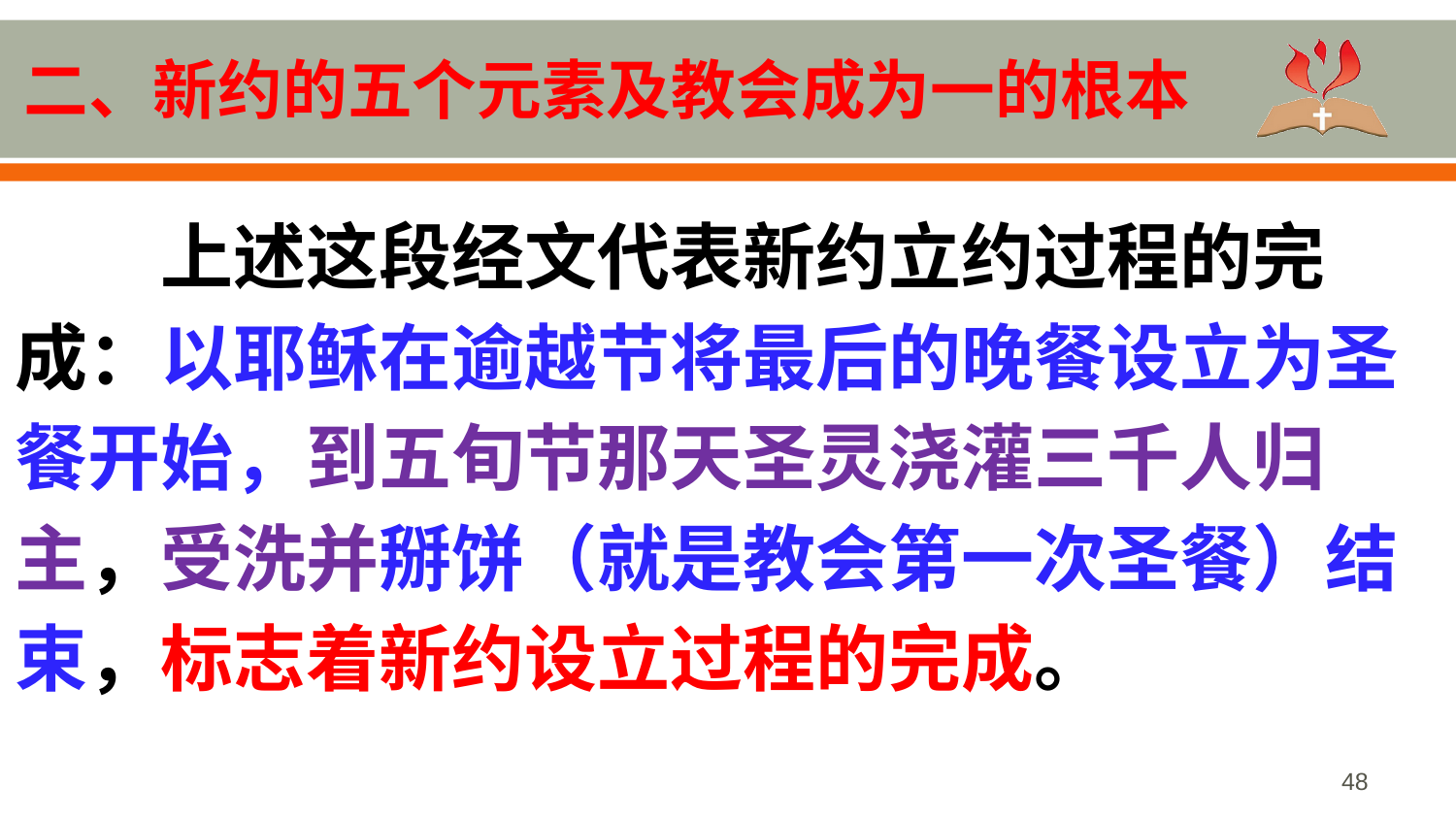

# 二、新约的五个元素及教会成为一的根本
上述这段经文代表新约立约过程的完成：以耶稣在逾越节将最后的晚餐设立为圣餐开始，到五旬节那天圣灵浇灌三千人归主，受洗并掰饼（就是教会第一次圣餐）结束，标志着新约设立过程的完成。

48